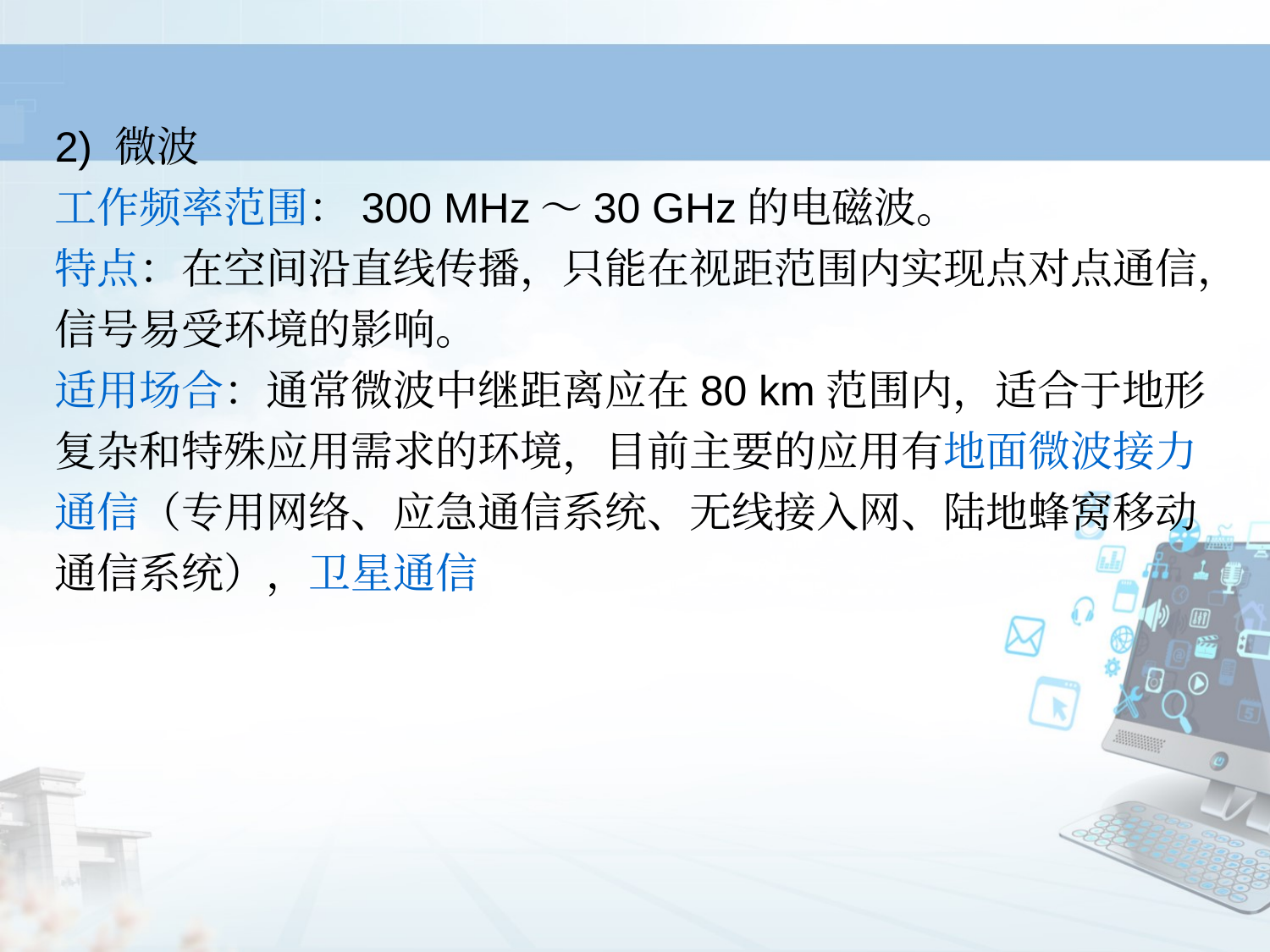

2) 微波
工作频率范围：300 MHz～30 GHz的电磁波。
特点：在空间沿直线传播，只能在视距范围内实现点对点通信，信号易受环境的影响。
适用场合：通常微波中继距离应在80 km范围内，适合于地形复杂和特殊应用需求的环境，目前主要的应用有地面微波接力通信（专用网络、应急通信系统、无线接入网、陆地蜂窝移动通信系统），卫星通信